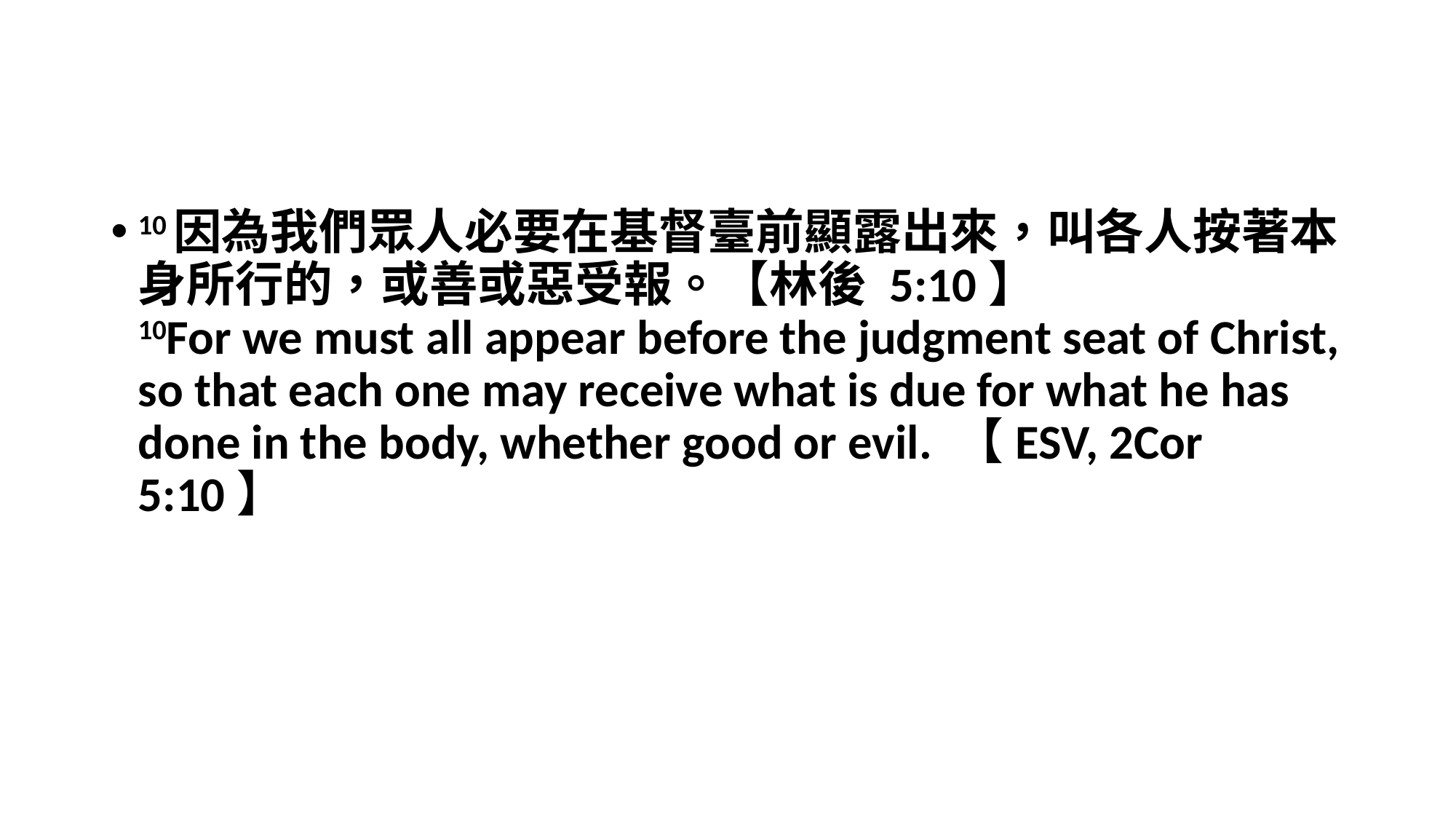

#
10因為我們眾人必要在基督臺前顯露出來，叫各人按著本身所行的，或善或惡受報。【林後 5:10】
10For we must all appear before the judgment seat of Christ, so that each one may receive what is due for what he has done in the body, whether good or evil. 【ESV, 2Cor 5:10】